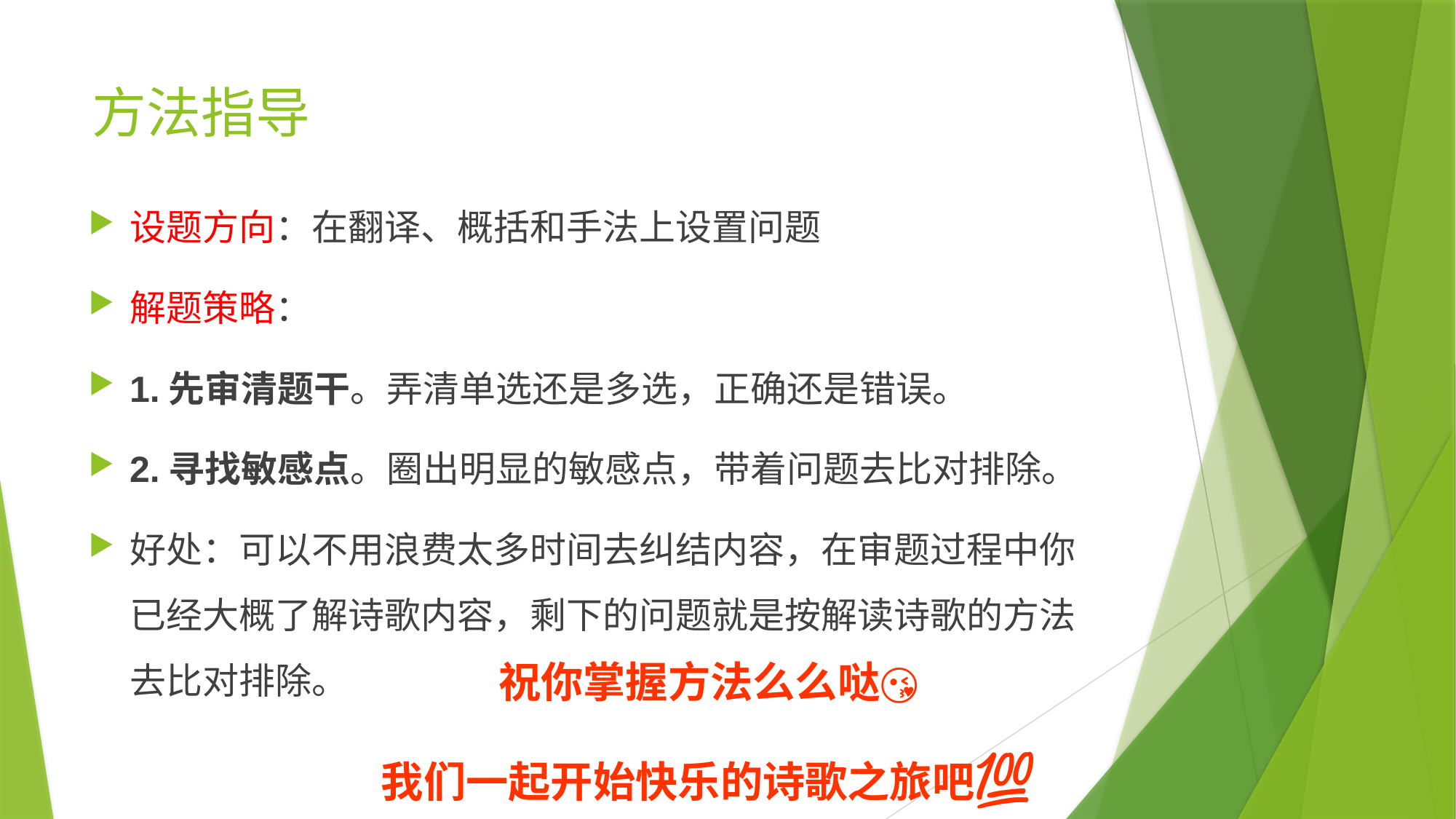

# 方法指导
设题方向：在翻译、概括和手法上设置问题
解题策略：
1.先审清题干。弄清单选还是多选，正确还是错误。
2.寻找敏感点。圈出明显的敏感点，带着问题去比对排除。
好处：可以不用浪费太多时间去纠结内容，在审题过程中你已经大概了解诗歌内容，剩下的问题就是按解读诗歌的方法去比对排除。

祝你掌握方法么么哒😘
我们一起开始快乐的诗歌之旅吧💯